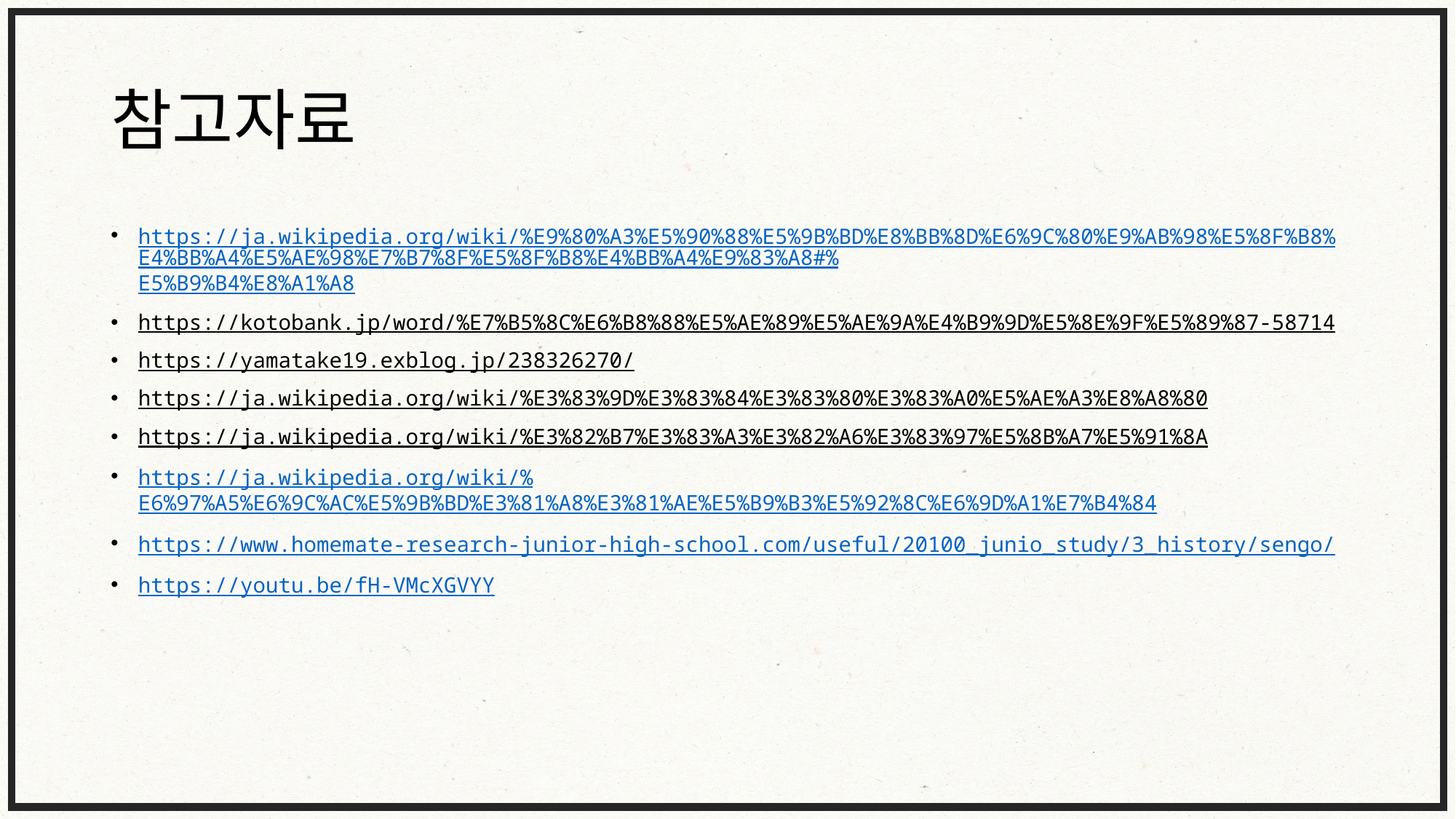

# 참고자료
https://ja.wikipedia.org/wiki/%E9%80%A3%E5%90%88%E5%9B%BD%E8%BB%8D%E6%9C%80%E9%AB%98%E5%8F%B8%E4%BB%A4%E5%AE%98%E7%B7%8F%E5%8F%B8%E4%BB%A4%E9%83%A8#%E5%B9%B4%E8%A1%A8
https://kotobank.jp/word/%E7%B5%8C%E6%B8%88%E5%AE%89%E5%AE%9A%E4%B9%9D%E5%8E%9F%E5%89%87-58714
https://yamatake19.exblog.jp/238326270/
https://ja.wikipedia.org/wiki/%E3%83%9D%E3%83%84%E3%83%80%E3%83%A0%E5%AE%A3%E8%A8%80
https://ja.wikipedia.org/wiki/%E3%82%B7%E3%83%A3%E3%82%A6%E3%83%97%E5%8B%A7%E5%91%8A
https://ja.wikipedia.org/wiki/%E6%97%A5%E6%9C%AC%E5%9B%BD%E3%81%A8%E3%81%AE%E5%B9%B3%E5%92%8C%E6%9D%A1%E7%B4%84
https://www.homemate-research-junior-high-school.com/useful/20100_junio_study/3_history/sengo/
https://youtu.be/fH-VMcXGVYY